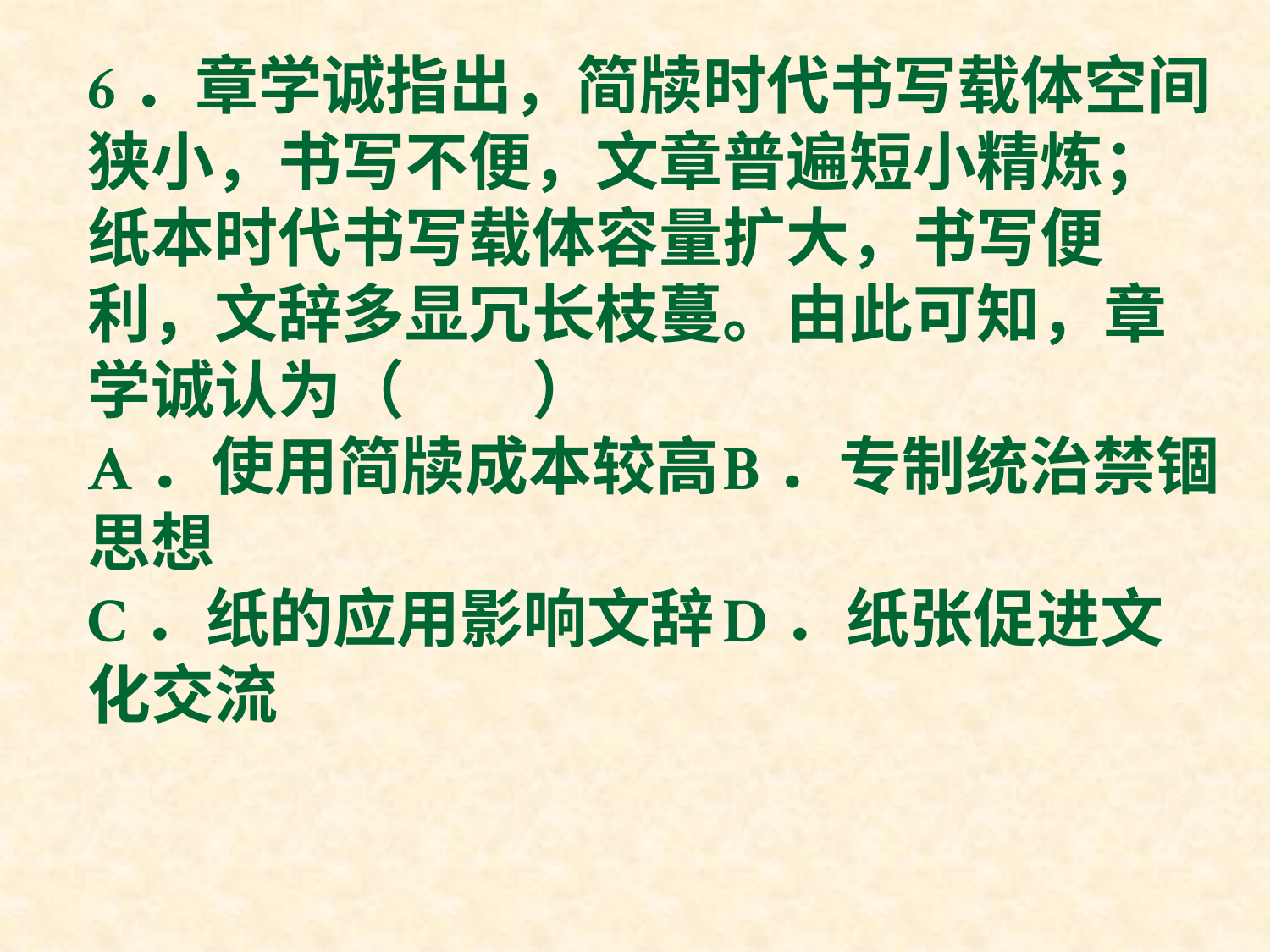

# 6．章学诚指出，简牍时代书写载体空间狭小，书写不便，文章普遍短小精炼；纸本时代书写载体容量扩大，书写便利，文辞多显冗长枝蔓。由此可知，章学诚认为（　　） A．使用简牍成本较高	B．专制统治禁锢思想 C．纸的应用影响文辞	D．纸张促进文化交流